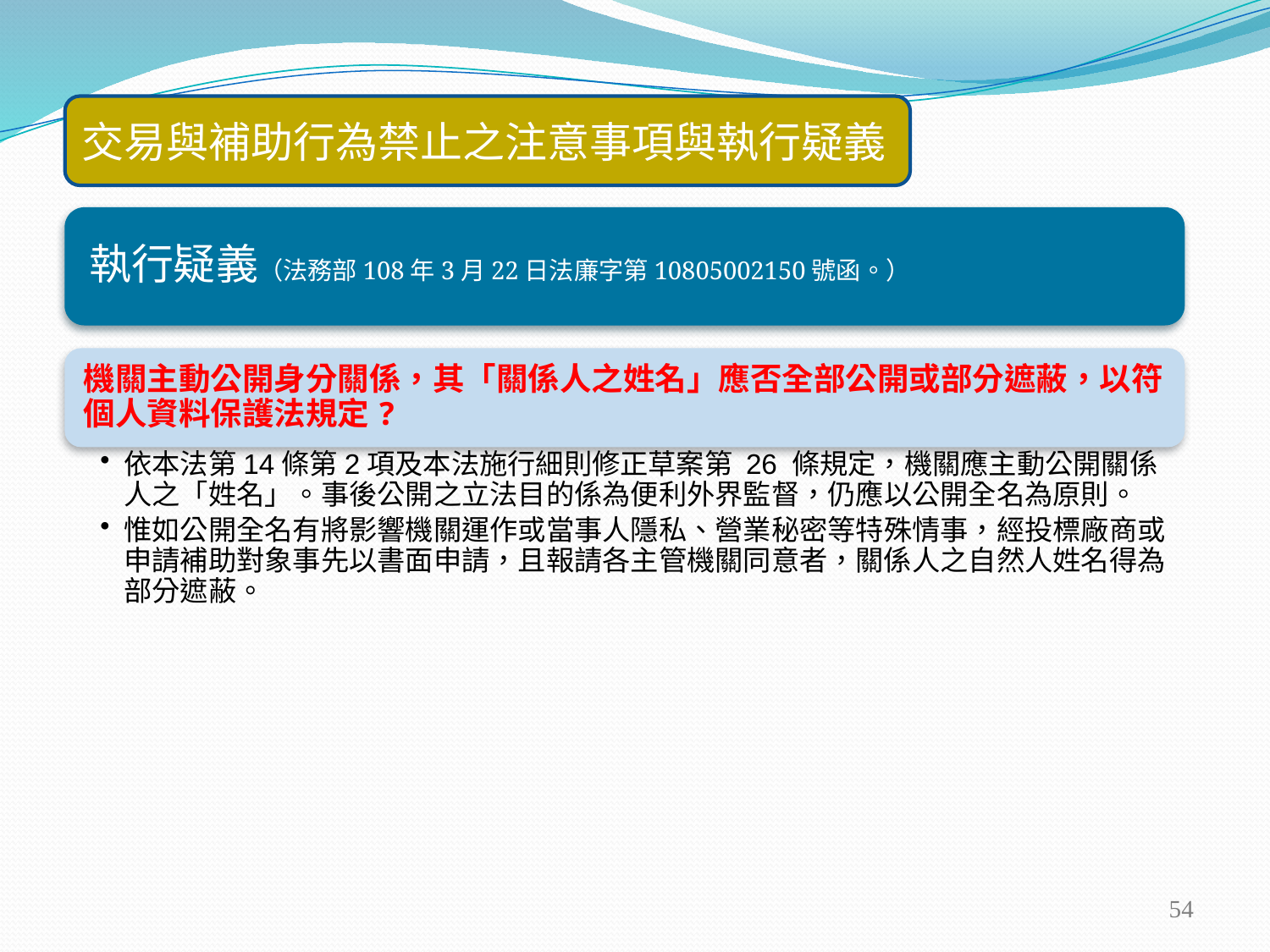

交易與補助行為禁止之注意事項與執行疑義
執行疑義（法務部108年3月22日法廉字第10805002150號函。）
機關主動公開身分關係，其「關係人之姓名」應否全部公開或部分遮蔽，以符個人資料保護法規定?
依本法第14條第2項及本法施行細則修正草案第 26 條規定，機關應主動公開關係人之「姓名」。事後公開之立法目的係為便利外界監督，仍應以公開全名為原則。
惟如公開全名有將影響機關運作或當事人隱私、營業秘密等特殊情事，經投標廠商或申請補助對象事先以書面申請，且報請各主管機關同意者，關係人之自然人姓名得為部分遮蔽。
54